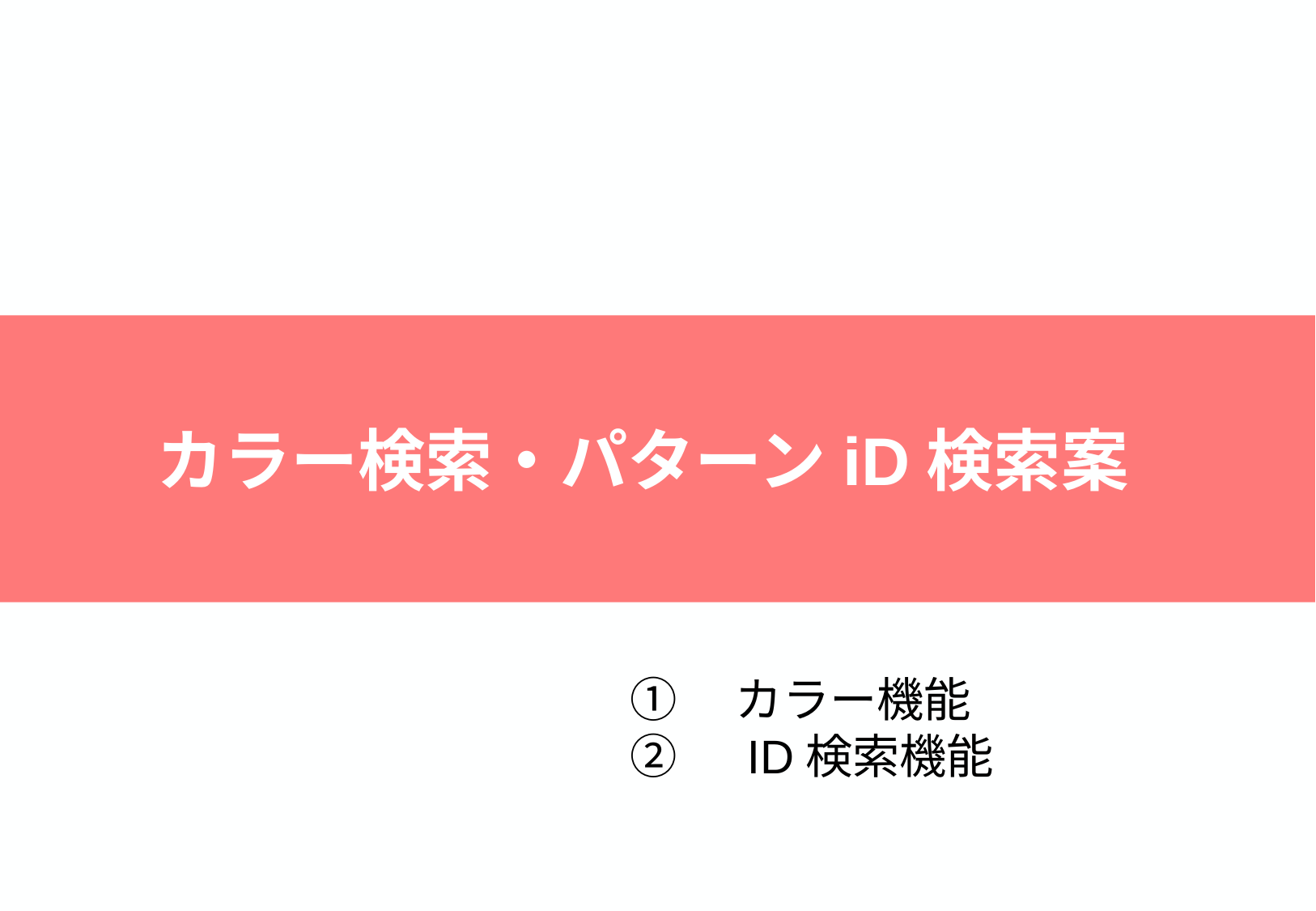

色全選択・パターンiD検索開発案

カラー検索・パターンiD検索案
①　カラー機能
②　ID検索機能